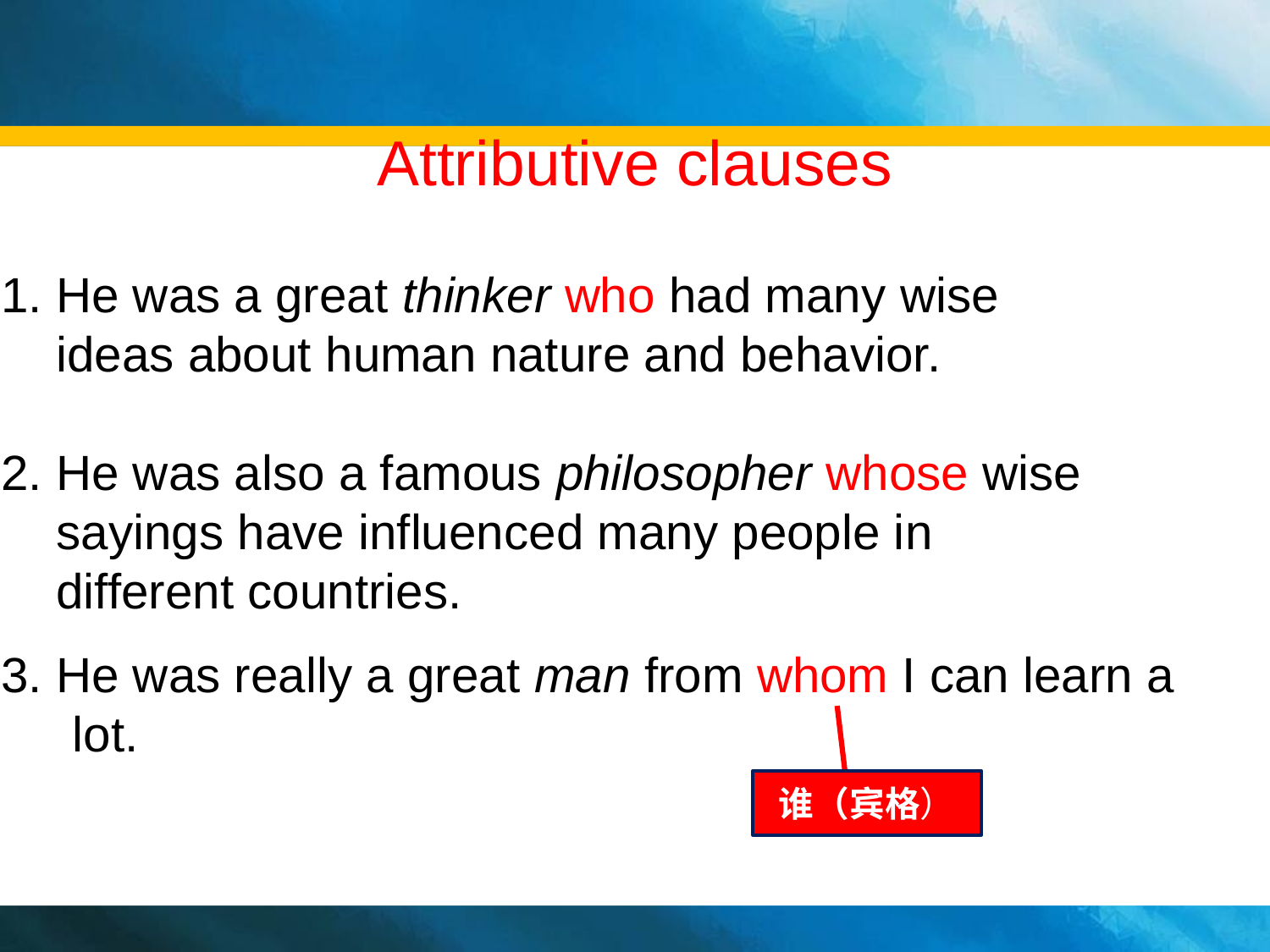

Attributive clauses
1. He was a great thinker who had many wise
    ideas about human nature and behavior.

2. He was also a famous philosopher whose wise
    sayings have influenced many people in
    different countries.
3. He was really a great man from whom I can learn a lot.

谁（宾格）